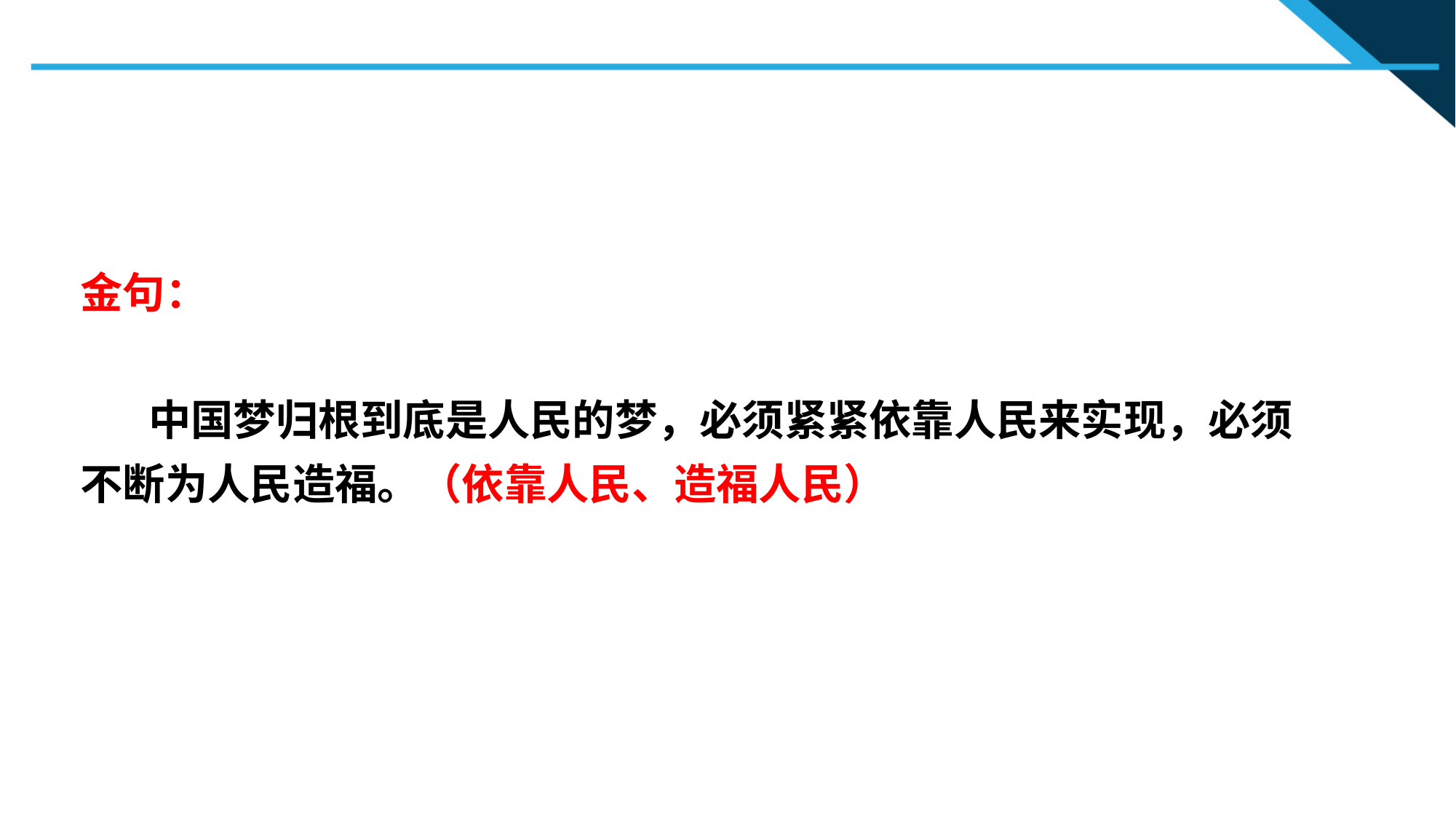

金句：

      中国梦归根到底是人民的梦，必须紧紧依靠人民来实现，必须不断为人民造福。（依靠人民、造福人民）